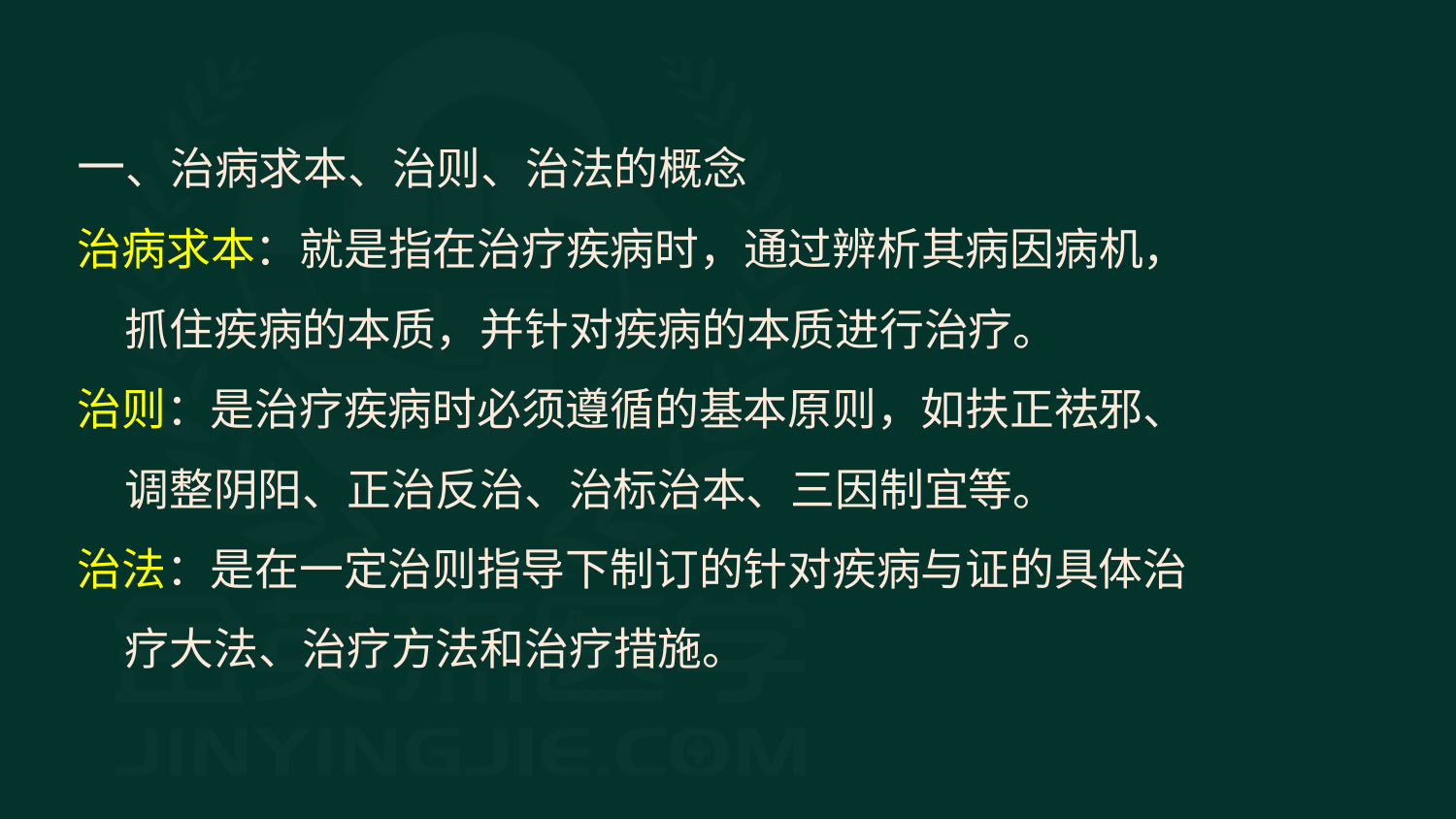

一、治病求本、治则、治法的概念
治病求本：就是指在治疗疾病时，通过辨析其病因病机，抓住疾病的本质，并针对疾病的本质进行治疗。
治则：是治疗疾病时必须遵循的基本原则，如扶正祛邪、调整阴阳、正治反治、治标治本、三因制宜等。
治法：是在一定治则指导下制订的针对疾病与证的具体治疗大法、治疗方法和治疗措施。